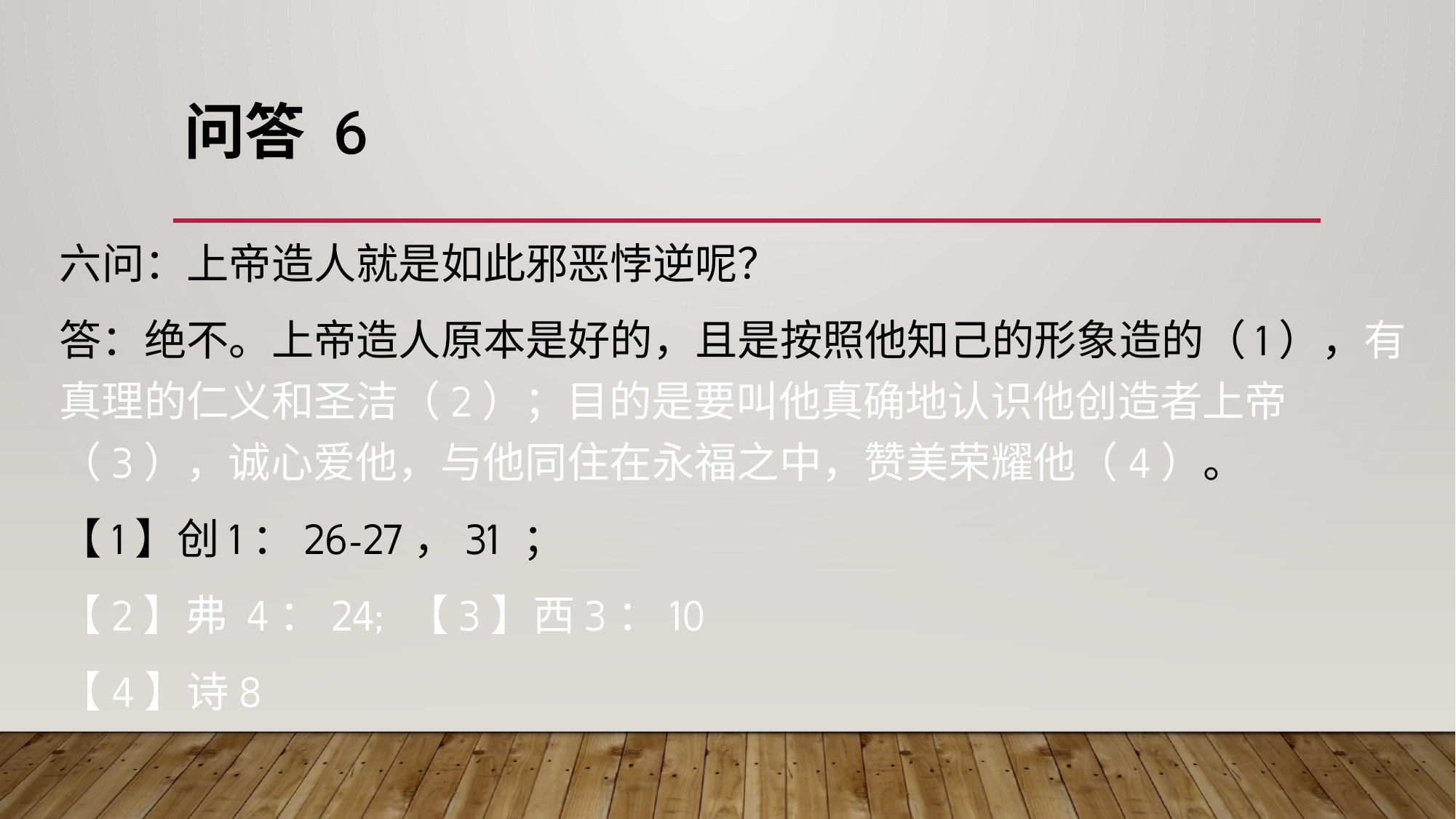

# 问答 6
六问：上帝造人就是如此邪恶悖逆呢？
答：绝不。上帝造人原本是好的，且是按照他知己的形象造的（1），有真理的仁义和圣洁（2）；目的是要叫他真确地认识他创造者上帝（3），诚心爱他，与他同住在永福之中，赞美荣耀他（4）。
【1】创1：26-27，31 ；
【2】弗 4：24; 【3】西3：10
【4】诗8